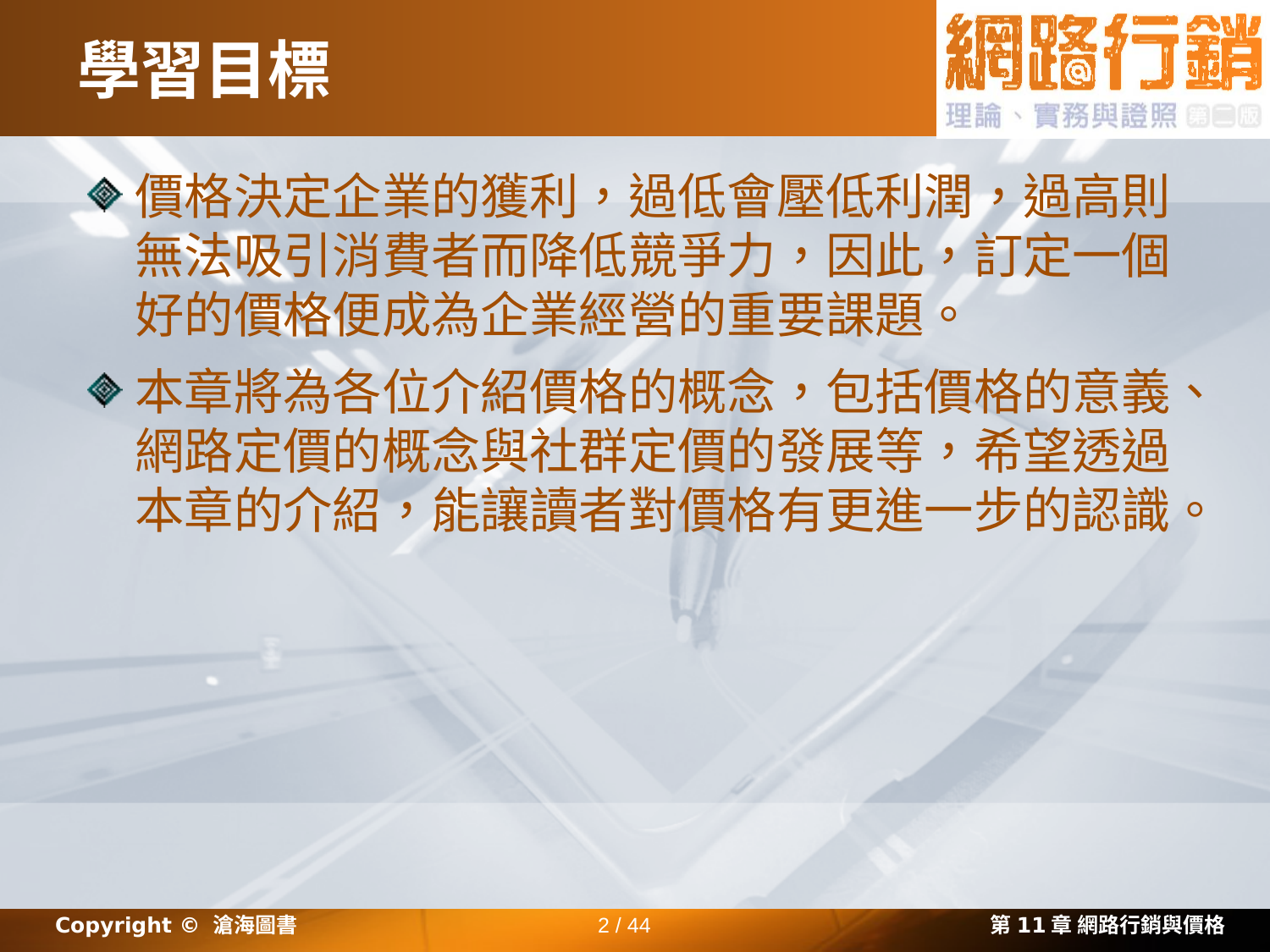

# 學習目標
價格決定企業的獲利，過低會壓低利潤，過高則無法吸引消費者而降低競爭力，因此，訂定一個好的價格便成為企業經營的重要課題。
本章將為各位介紹價格的概念，包括價格的意義、網路定價的概念與社群定價的發展等，希望透過本章的介紹，能讓讀者對價格有更進一步的認識。
Copyright © 滄海圖書
2 / 44
第11章 網路行銷與價格